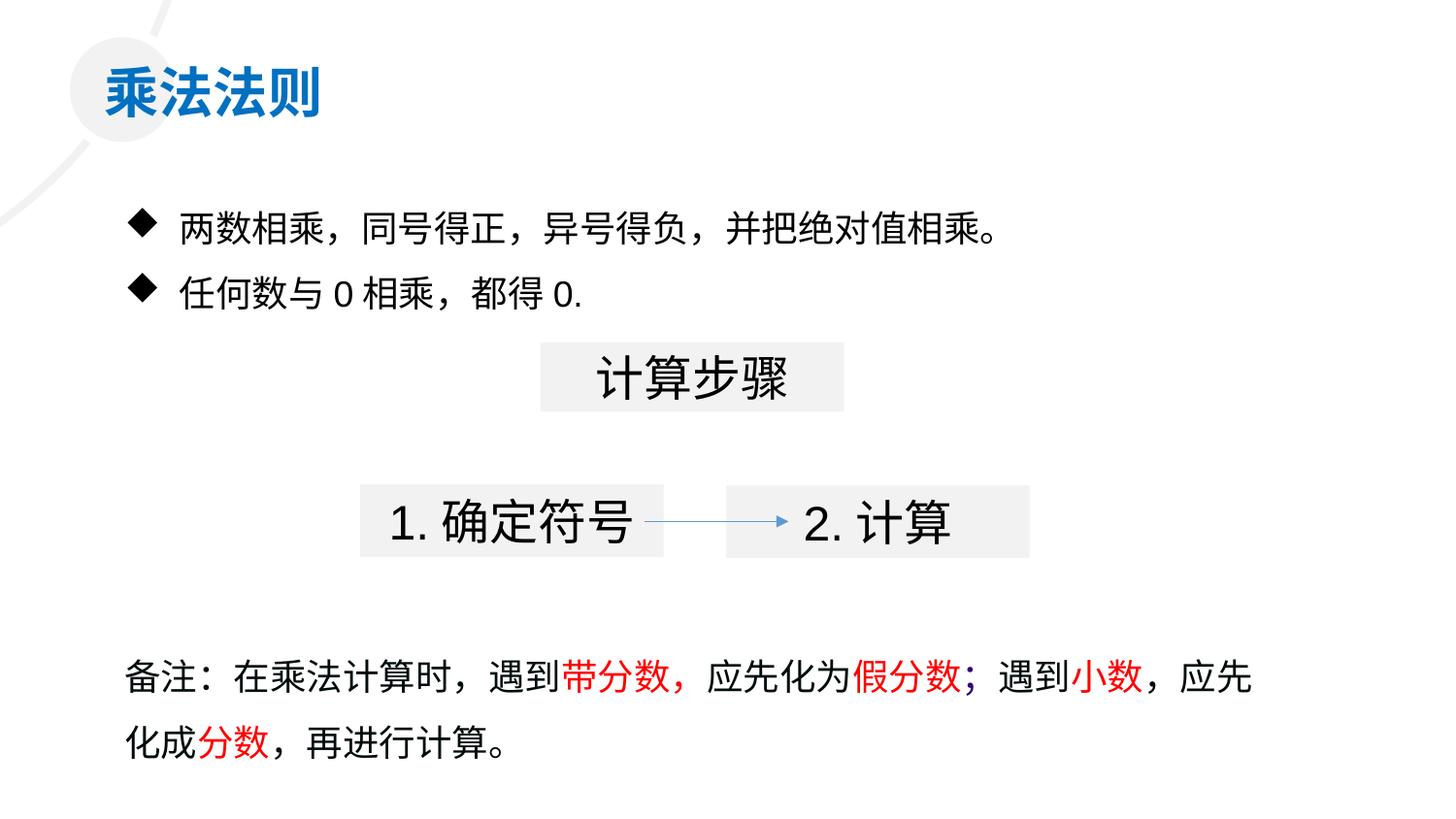

乘法法则
两数相乘，同号得正，异号得负，并把绝对值相乘。
任何数与0相乘，都得0.
计算步骤
1.确定符号
2.计算
备注：在乘法计算时，遇到带分数，应先化为假分数；遇到小数，应先化成分数，再进行计算。